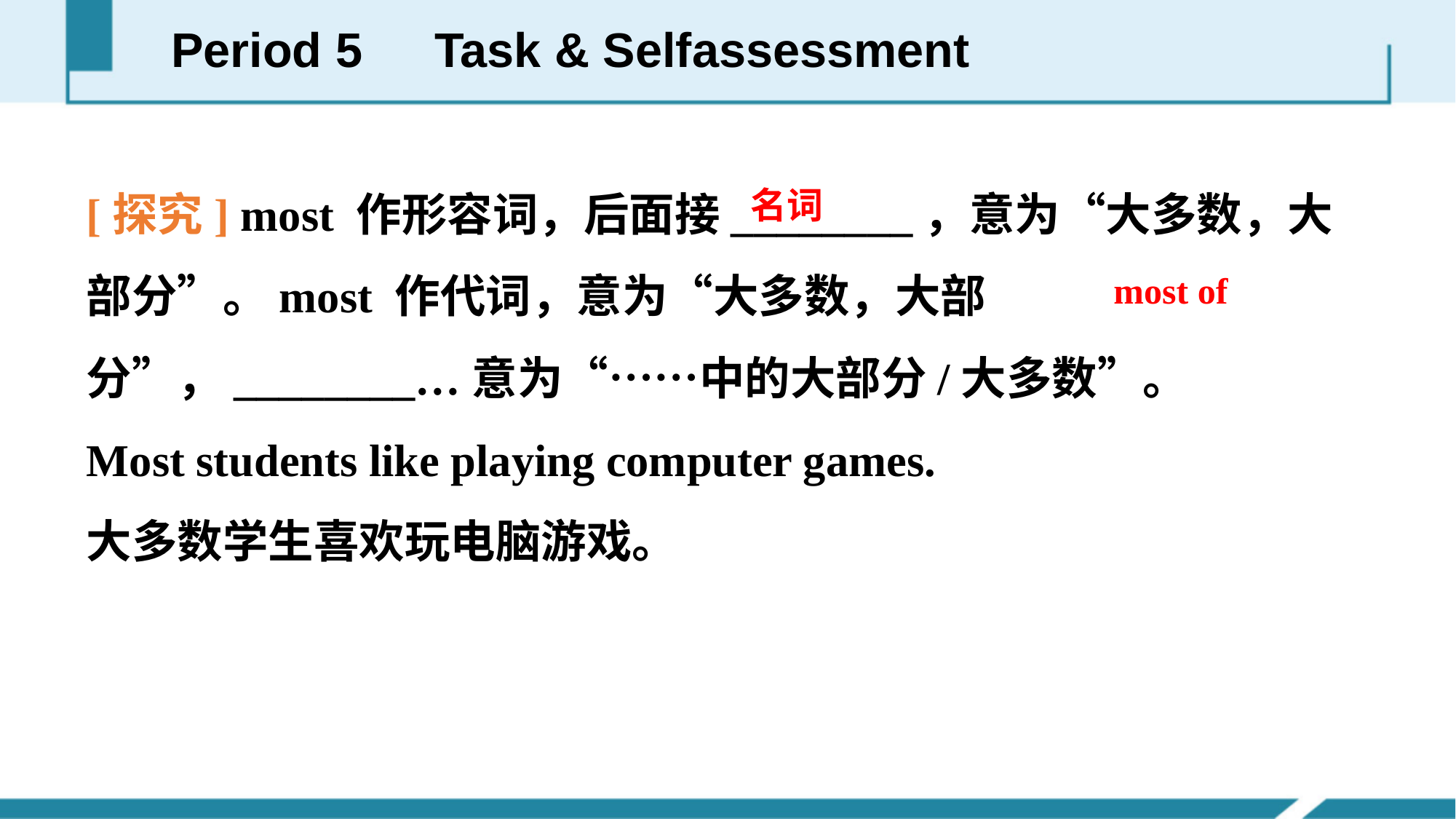

Period 5　Task & Self­assessment
[探究] most 作形容词，后面接________，意为“大多数，大部分”。most 作代词，意为“大多数，大部分”，________…意为“……中的大部分/大多数”。
Most students like playing computer games.
大多数学生喜欢玩电脑游戏。
名词
most of